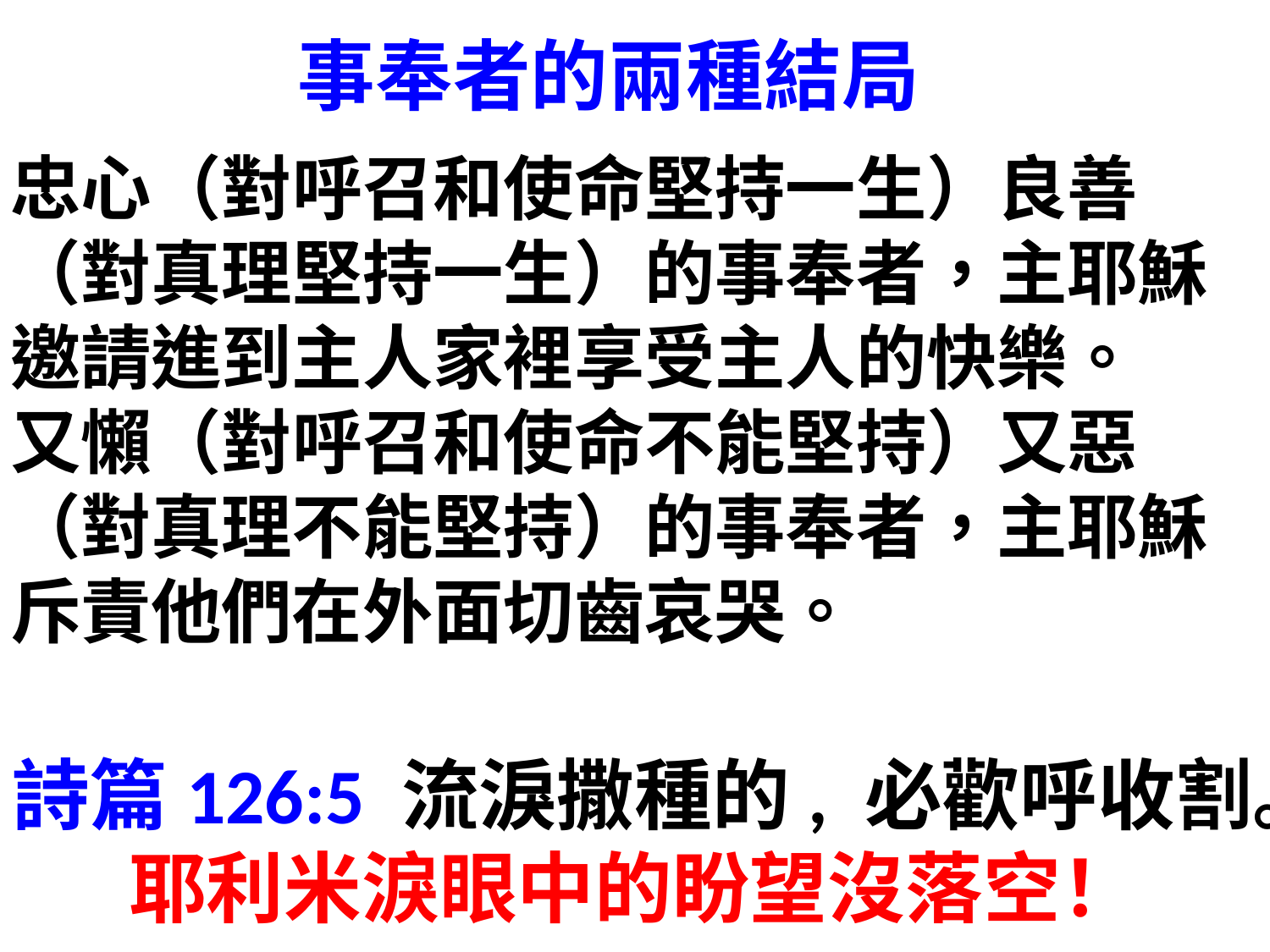

事奉者的兩種結局
忠心（對呼召和使命堅持一生）良善（對真理堅持一生）的事奉者，主耶穌邀請進到主人家裡享受主人的快樂。
又懶（對呼召和使命不能堅持）又惡（對真理不能堅持）的事奉者，主耶穌斥責他們在外面切齒哀哭。
詩篇126:5 流淚撒種的, 必歡呼收割。
耶利米淚眼中的盼望沒落空！